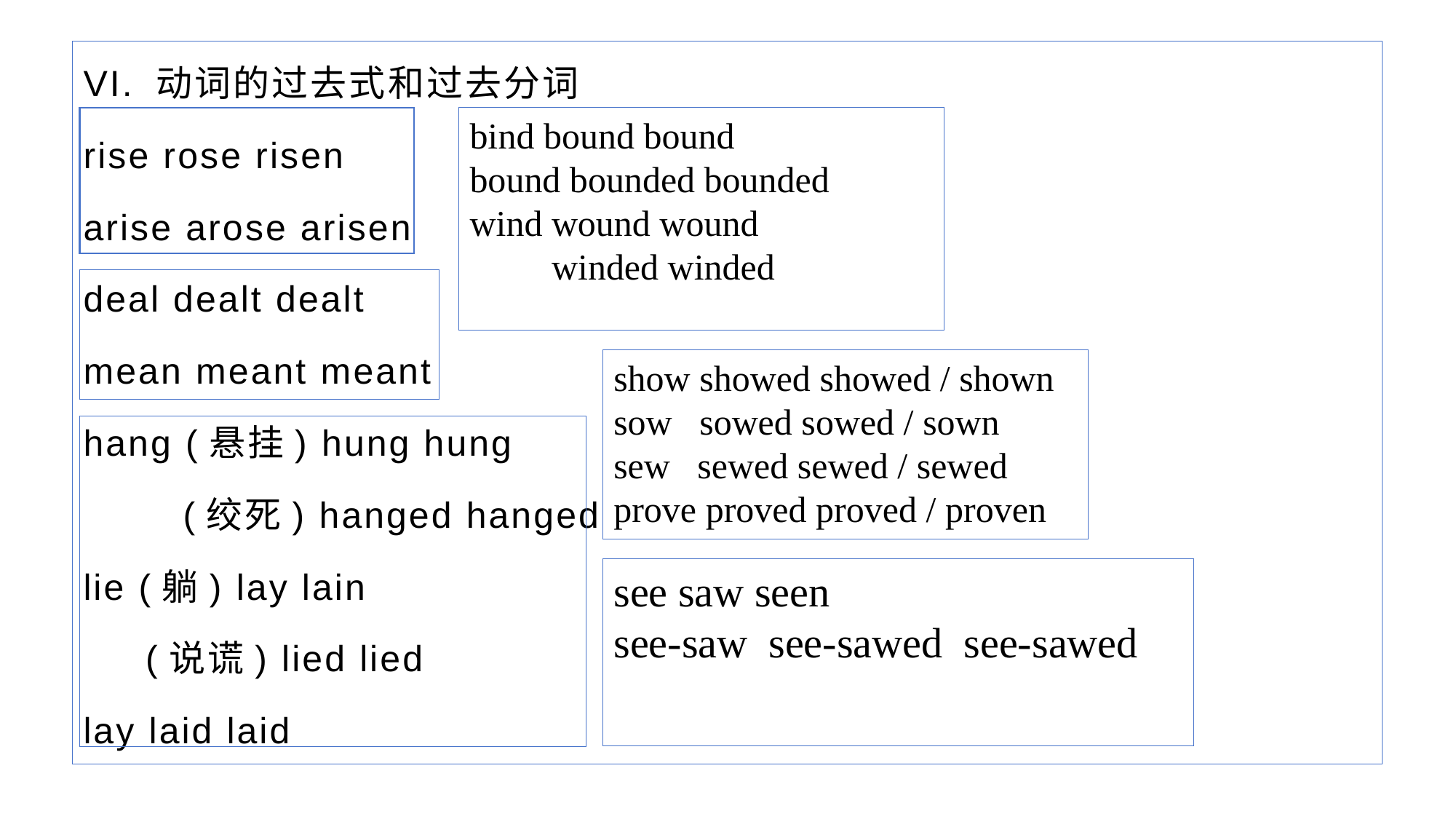

VI. 动词的过去式和过去分词
rise rose risen
arise arose arisen
deal dealt dealt
mean meant meant
hang (悬挂) hung hung
        (绞死) hanged hanged
lie (躺) lay lain
     (说谎) lied lied
lay laid laid

bind bound bound
bound bounded bounded
wind wound wound
         winded winded

show showed showed / shown
sow   sowed sowed / sown
sew   sewed sewed / sewed
prove proved proved / proven

see saw seen
see-saw  see-sawed  see-sawed